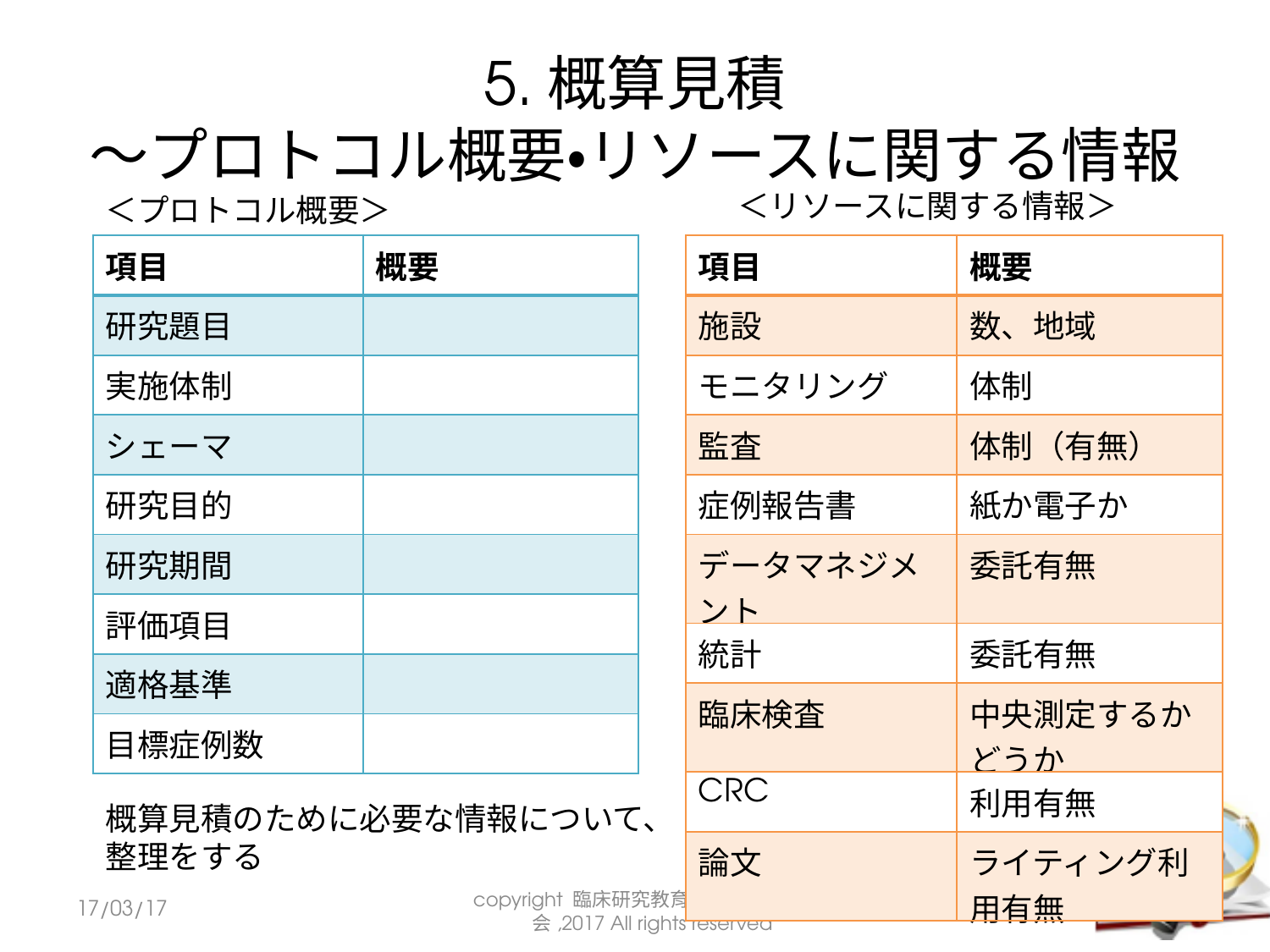

# 5.概算見積 〜プロトコル概要・リソースに関する情報
＜リソースに関する情報＞
＜プロトコル概要＞
| 項目 | 概要 |
| --- | --- |
| 研究題目 |  |
| 実施体制 |  |
| シェーマ |  |
| 研究目的 |  |
| 研究期間 |  |
| 評価項目 |  |
| 適格基準 |  |
| 目標症例数 |  |
| 項目 | 概要 |
| --- | --- |
| 施設 | 数、地域 |
| モニタリング | 体制 |
| 監査 | 体制（有無） |
| 症例報告書 | 紙か電子か |
| データマネジメント | 委託有無 |
| 統計 | 委託有無 |
| 臨床検査 | 中央測定するかどうか |
| CRC | 利用有無 |
| 論文 | ライティング利用有無 |
概算見積のために必要な情報について、整理をする
17/03/17
copyright 臨床研究教育WG＆日本医師会,2017 All rights reserved
28